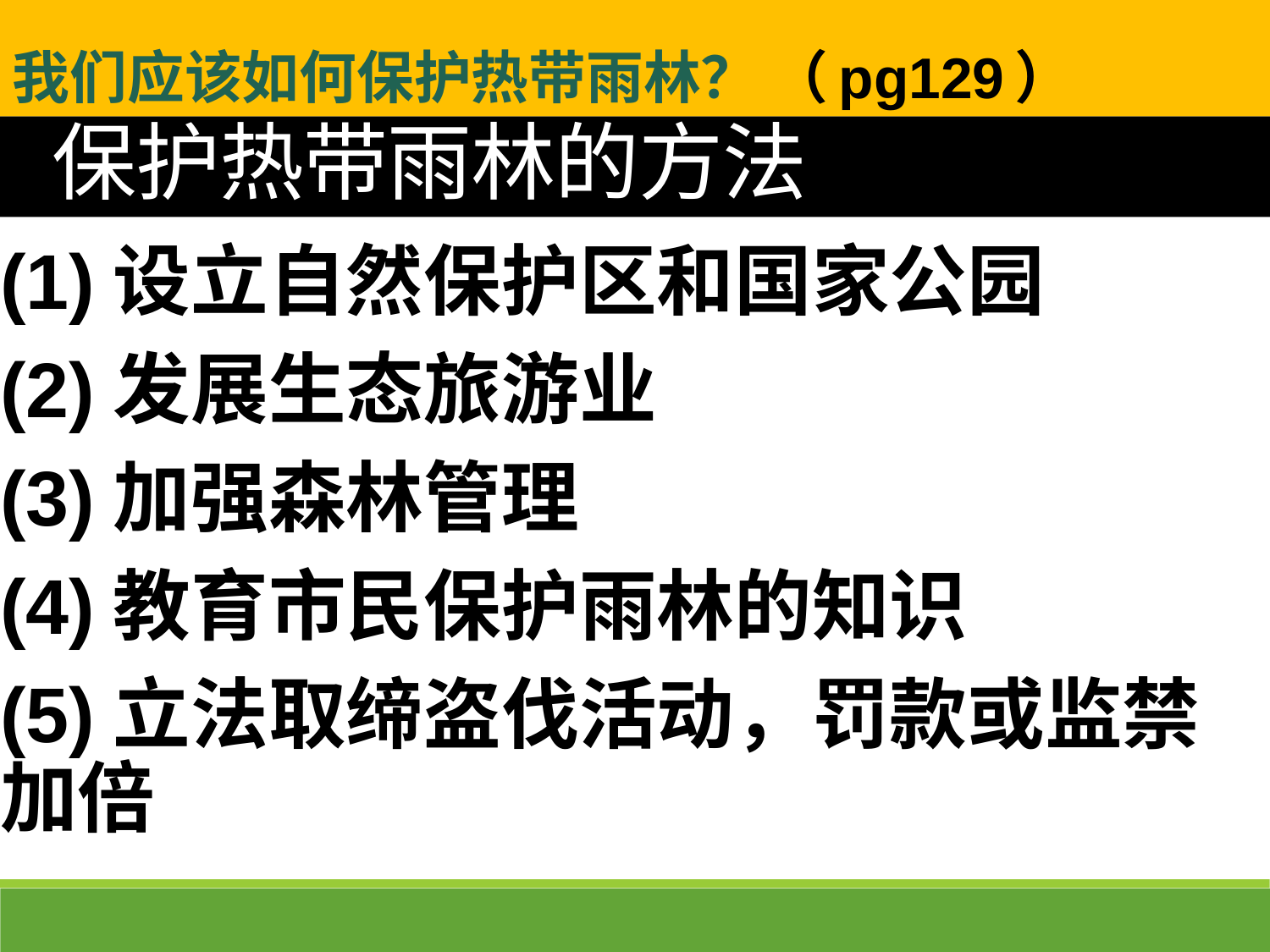

我们应该如何保护热带雨林？ （pg129）
 保护热带雨林的方法
(1)设立自然保护区和国家公园
(2)发展生态旅游业
(3)加强森林管理
(4)教育市民保护雨林的知识
(5)立法取缔盗伐活动，罚款或监禁加倍